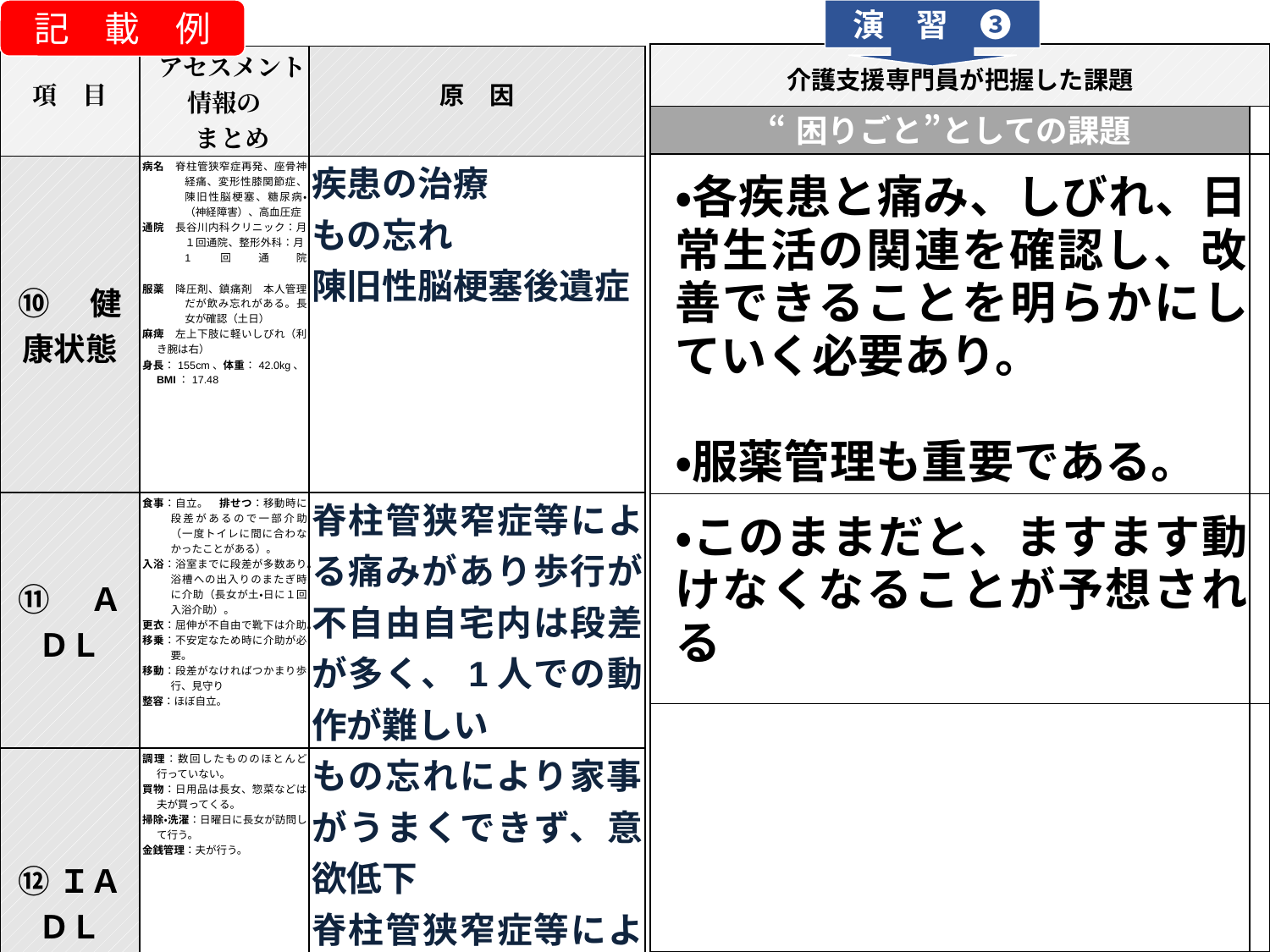

記　載　例
演　習　❸
| 介護支援専門員が把握した課題 |  |
| --- | --- |
| “困りごと”としての課題 |  |
| ・各疾患と痛み、しびれ、日常生活の関連を確認し、改善できることを明らかにしていく必要あり。 ・服薬管理も重要である。 |  |
| ・このままだと、ますます動けなくなることが予想される |  |
|  |  |
| 項　目 | アセスメント情報の まとめ | 原　因 |
| --- | --- | --- |
| ⑩　健康状態 | 病名　脊柱管狭窄症再発、座骨神経痛、変形性膝関節症、陳旧性脳梗塞、糖尿病・（神経障害）、高血圧症 通院　長谷川内科クリニック：月１回通院、整形外科：月1回通院 服薬　降圧剤、鎮痛剤　本人管理だが飲み忘れがある。長女が確認（土日） 麻痺　左上下肢に軽いしびれ（利き腕は右） 身長：155cm、体重：42.0kg、BMI：17.48 | 疾患の治療 もの忘れ 陳旧性脳梗塞後遺症 |
| ⑪　ＡＤＬ | 食事：自立。　排せつ：移動時に段差があるので一部介助（一度トイレに間に合わなかったことがある）。 入浴：浴室までに段差が多数あり。浴槽への出入りのまたぎ時に介助（長女が土・日に１回入浴介助）。 更衣：屈伸が不自由で靴下は介助。 移乗：不安定なため時に介助が必要。 移動：段差がなければつかまり歩行、見守り 整容：ほぼ自立。 | 脊柱管狭窄症等による痛みがあり歩行が不自由自宅内は段差が多く、1人での動作が難しい |
| ⑫ＩＡＤＬ | 調理：数回したもののほとんど行っていない。 買物：日用品は長女、惣菜などは夫が買ってくる。 掃除・洗濯：日曜日に長女が訪問して行う。 金銭管理：夫が行う。 | もの忘れにより家事がうまくできず、意欲低下 脊柱管狭窄症等による痛みがあり歩行が不自由、意欲低下 |